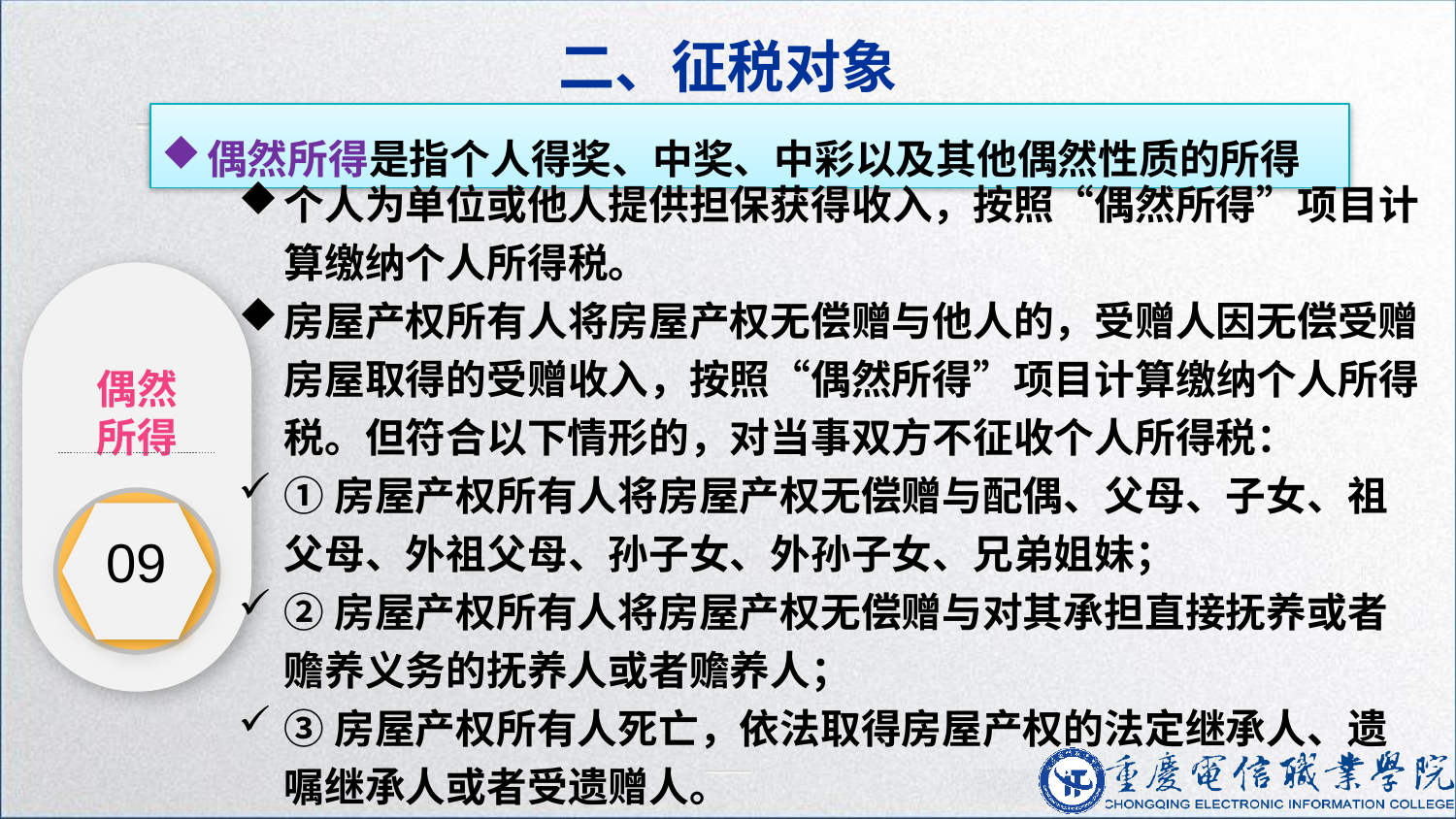

二、征税对象
偶然所得是指个人得奖、中奖、中彩以及其他偶然性质的所得
个人为单位或他人提供担保获得收入，按照“偶然所得”项目计算缴纳个人所得税。
房屋产权所有人将房屋产权无偿赠与他人的，受赠人因无偿受赠房屋取得的受赠收入，按照“偶然所得”项目计算缴纳个人所得税。但符合以下情形的，对当事双方不征收个人所得税：
①房屋产权所有人将房屋产权无偿赠与配偶、父母、子女、祖父母、外祖父母、孙子女、外孙子女、兄弟姐妹；
②房屋产权所有人将房屋产权无偿赠与对其承担直接抚养或者赡养义务的抚养人或者赡养人；
③房屋产权所有人死亡，依法取得房屋产权的法定继承人、遗嘱继承人或者受遗赠人。

偶然
所得

09